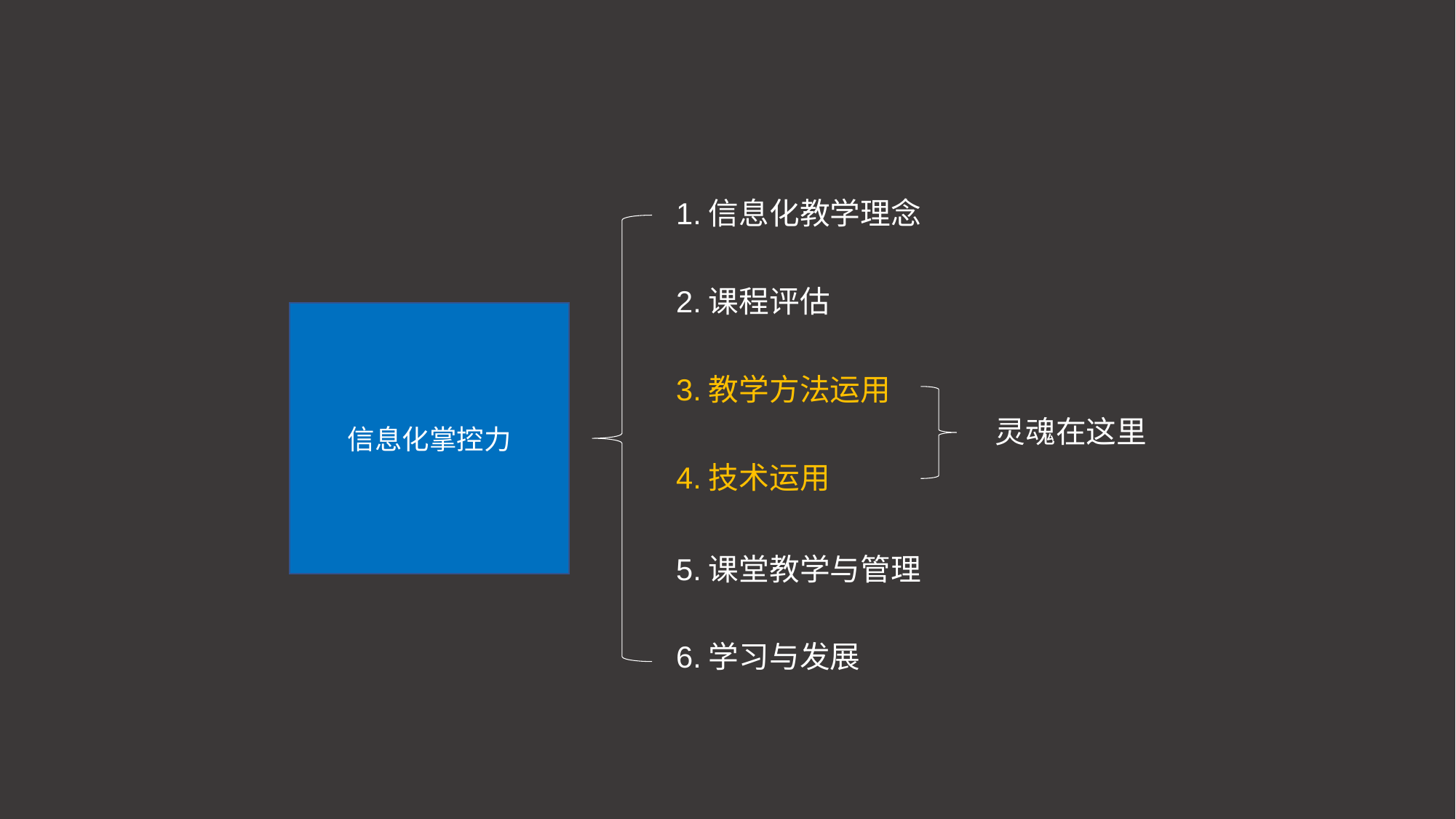

1.信息化教学理念

2.课程评估
信息化掌控力
3.教学方法运用

灵魂在这里
4.技术运用
5.课堂教学与管理
6.学习与发展